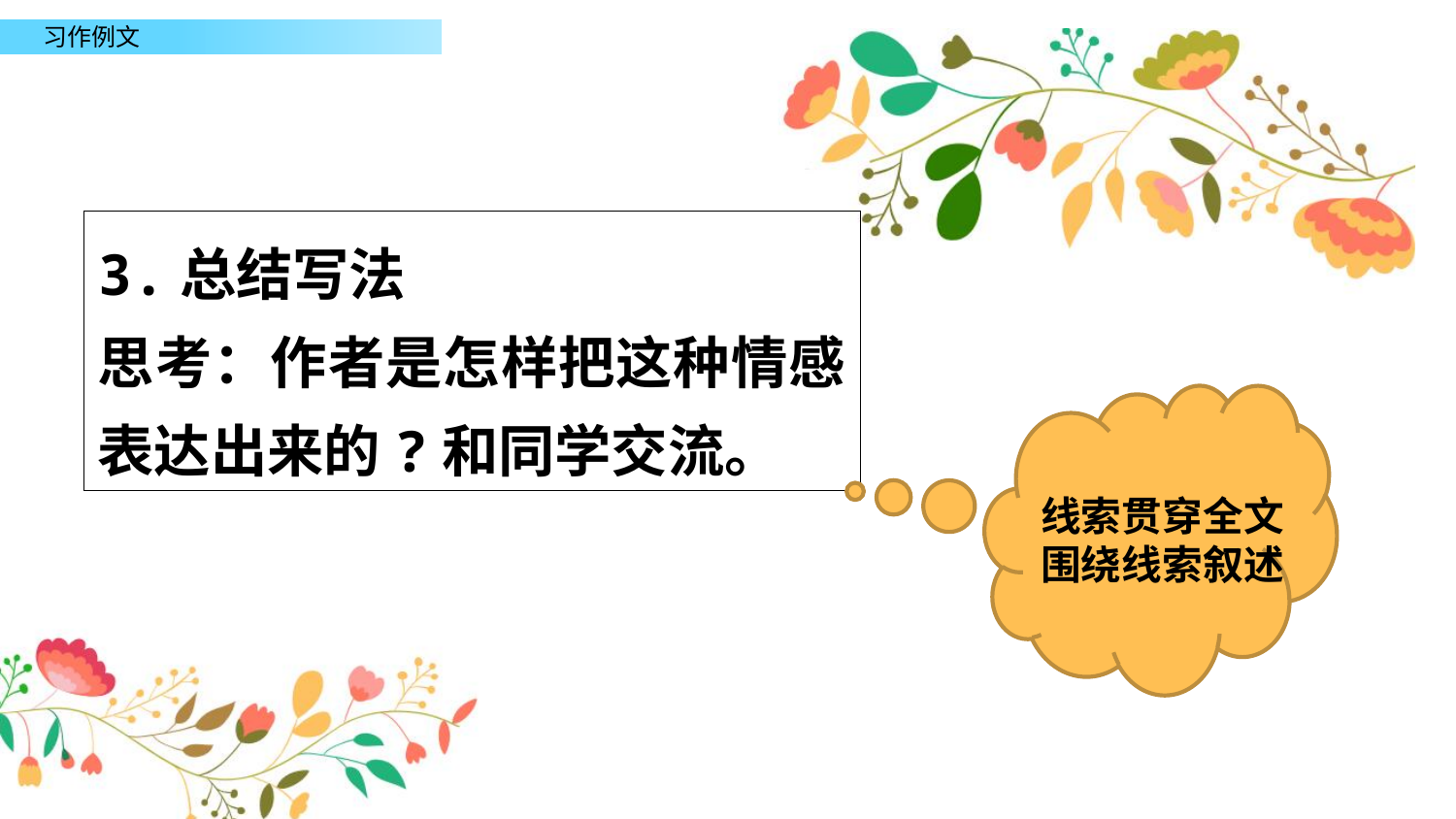

3.总结写法
思考：作者是怎样把这种情感表达出来的?和同学交流。

线索贯穿全文
围绕线索叙述